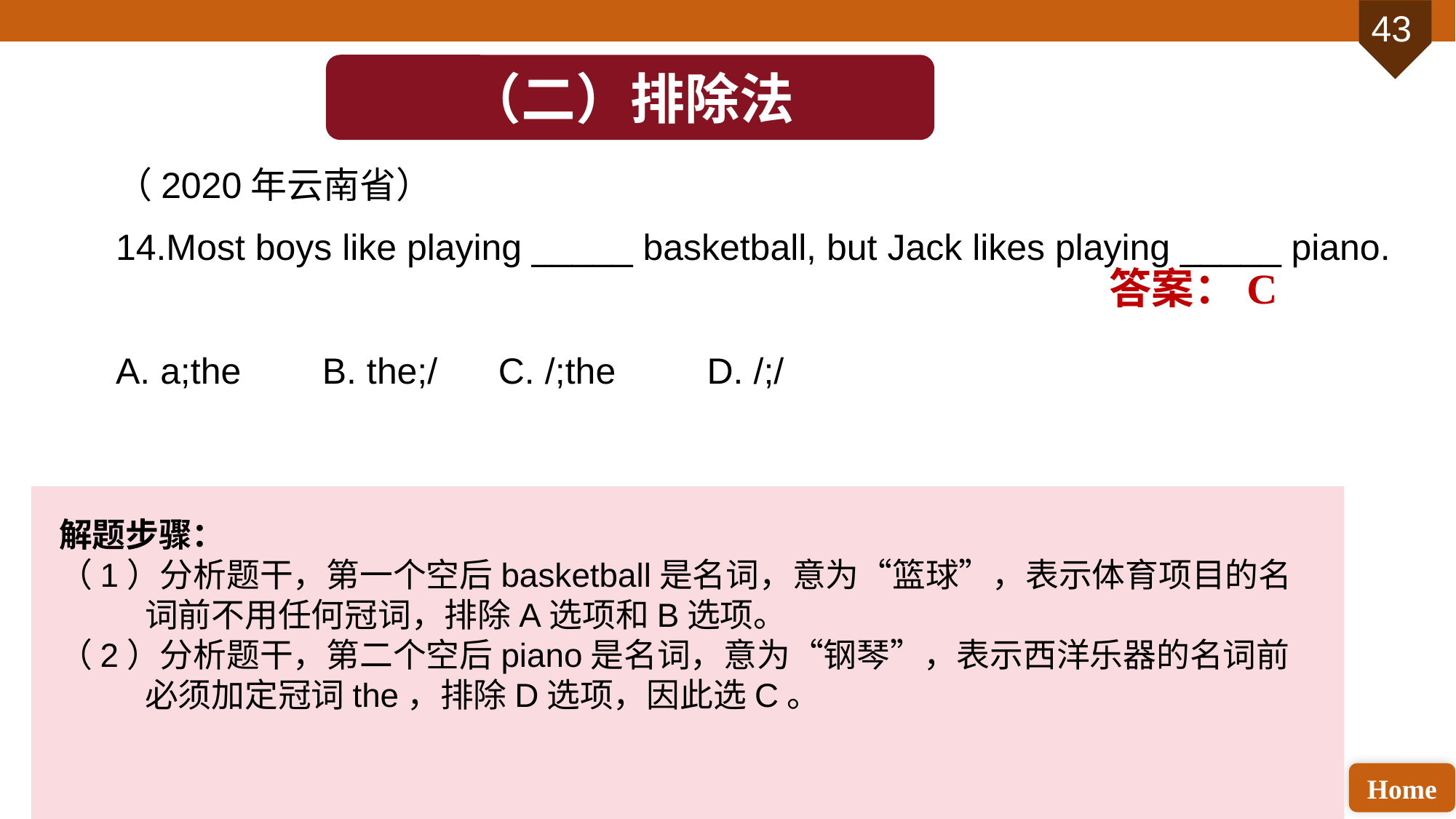

（二）排除法
（2020年云南省）
14.Most boys like playing _____ basketball, but Jack likes playing _____ piano.

A. a;the        B. the;/      C. /;the         D. /;/

答案：C

解题步骤：
（1）分析题干，第一个空后basketball是名词，意为“篮球”，表示体育项目的名词前不用任何冠词，排除A选项和B选项。
（2）分析题干，第二个空后piano是名词，意为“钢琴”，表示西洋乐器的名词前必须加定冠词the，排除D选项，因此选C。